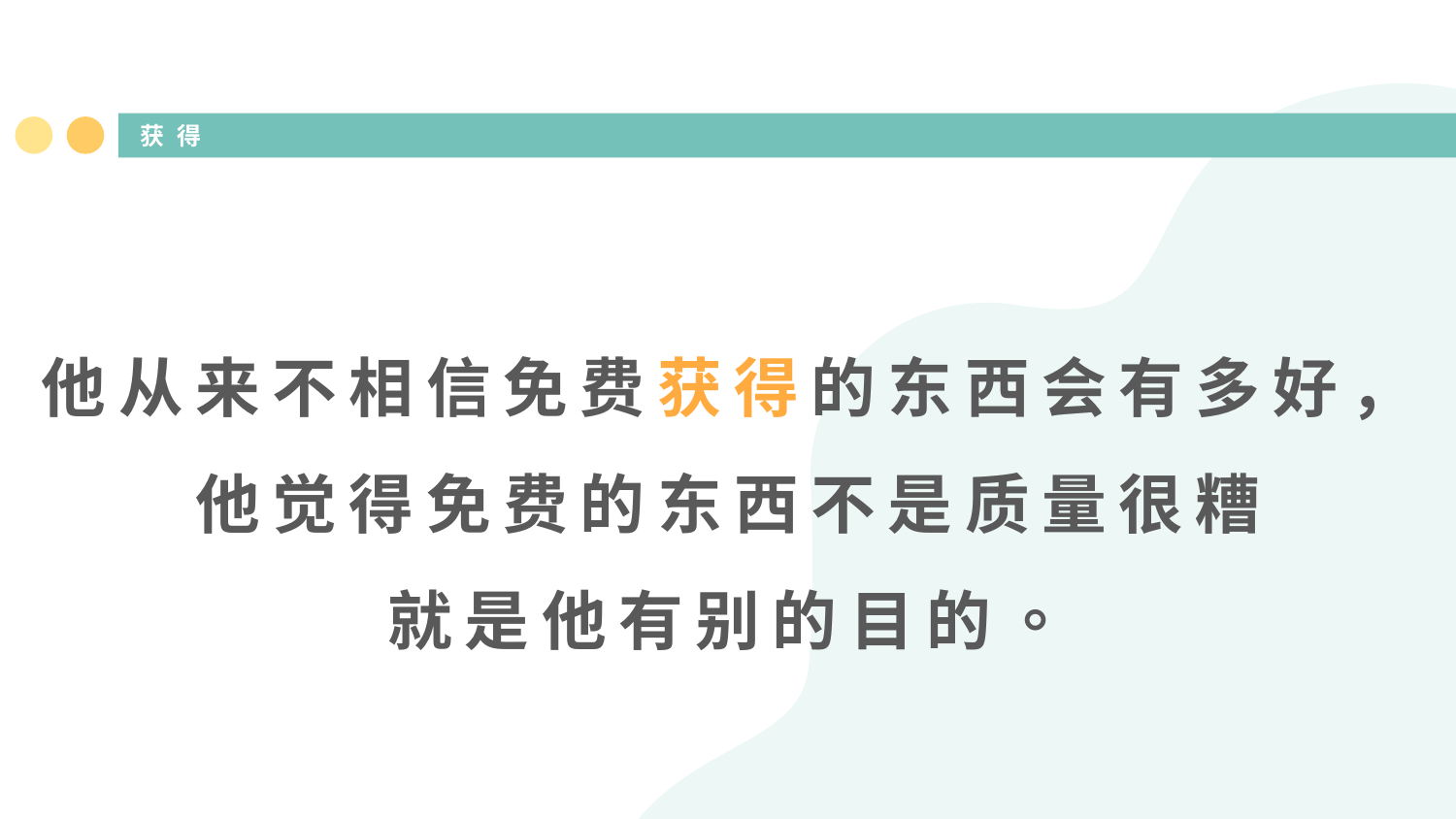

# 获得
他从来不相信免费获得的东西会有多好，
他觉得免费的东西不是质量很糟
就是他有别的目的。